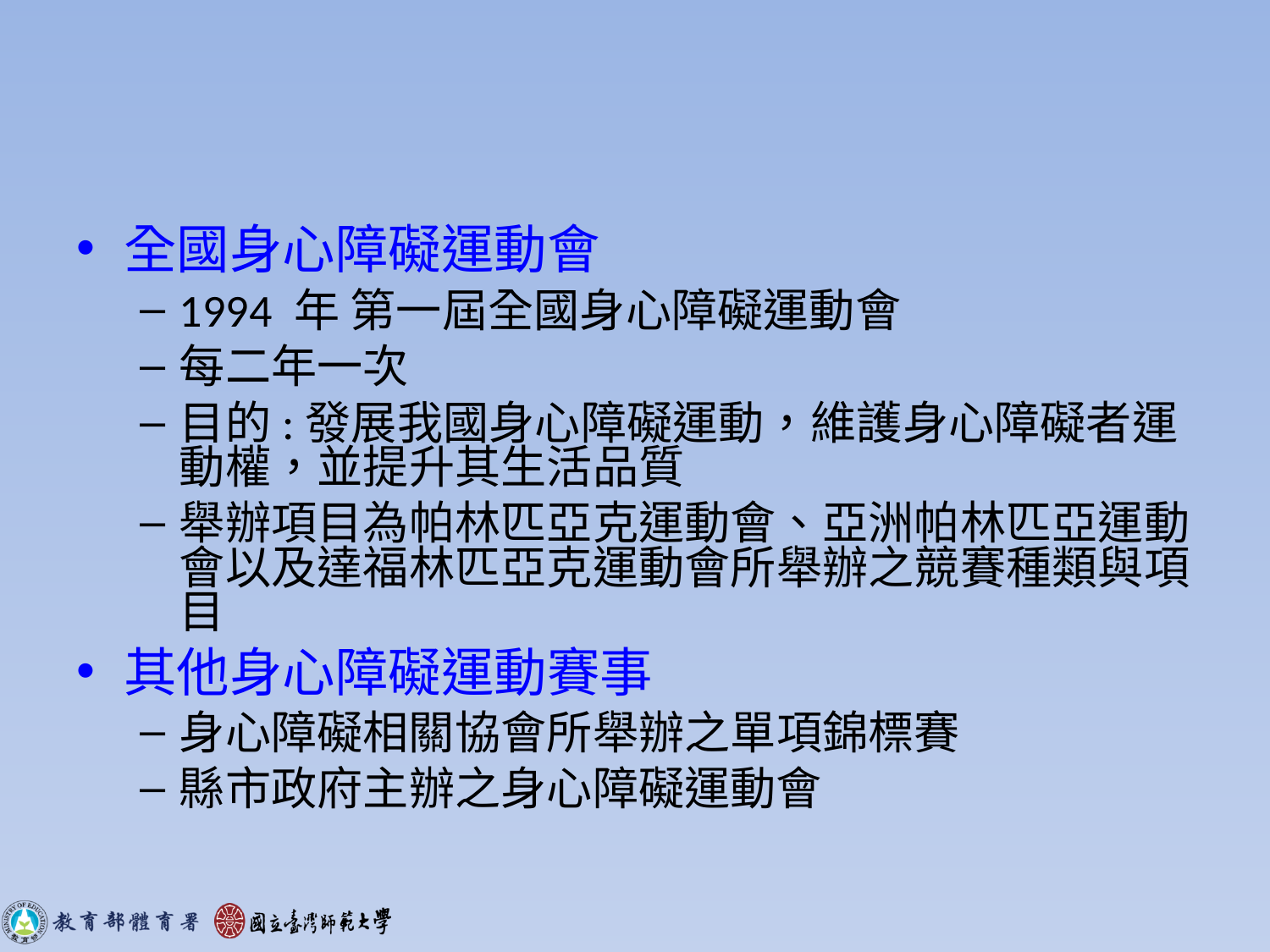

#
全國身心障礙運動會
1994 年 第一屆全國身心障礙運動會
每二年一次
目的:發展我國身心障礙運動，維護身心障礙者運動權，並提升其生活品質
舉辦項目為帕林匹亞克運動會、亞洲帕林匹亞運動會以及達福林匹亞克運動會所舉辦之競賽種類與項目
其他身心障礙運動賽事
身心障礙相關協會所舉辦之單項錦標賽
縣市政府主辦之身心障礙運動會